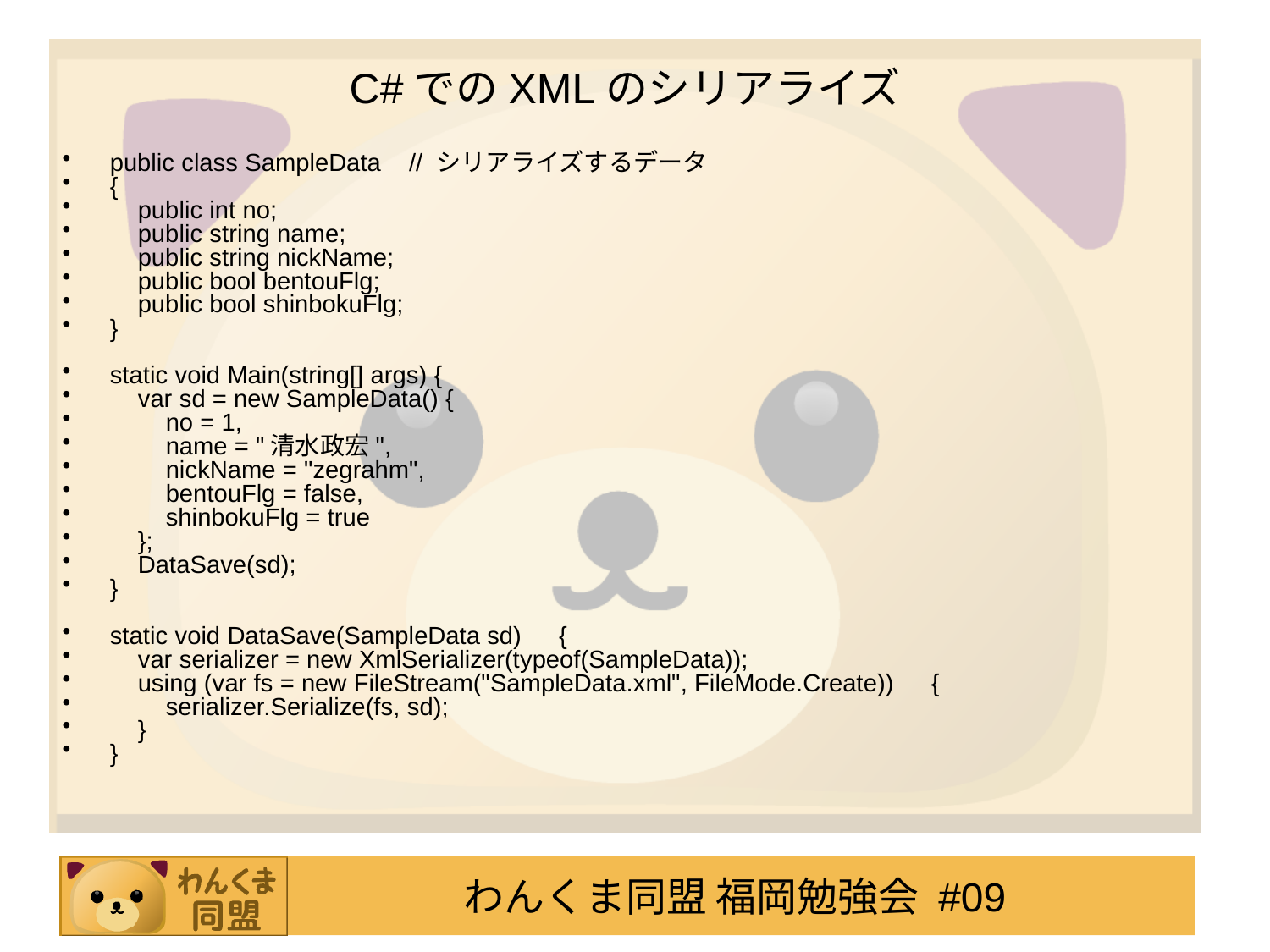

# C#でのXMLのシリアライズ
public class SampleData    // シリアライズするデータ
{
    public int no;
    public string name;
    public string nickName;
    public bool bentouFlg;
    public bool shinbokuFlg;
}

static void Main(string[] args) {
    var sd = new SampleData() {
        no = 1,
        name = "清水政宏",
        nickName = "zegrahm",
        bentouFlg = false,
        shinbokuFlg = true
    };
    DataSave(sd);
}

static void DataSave(SampleData sd)　{
    var serializer = new XmlSerializer(typeof(SampleData));
    using (var fs = new FileStream("SampleData.xml", FileMode.Create))　{
        serializer.Serialize(fs, sd);
    }
}